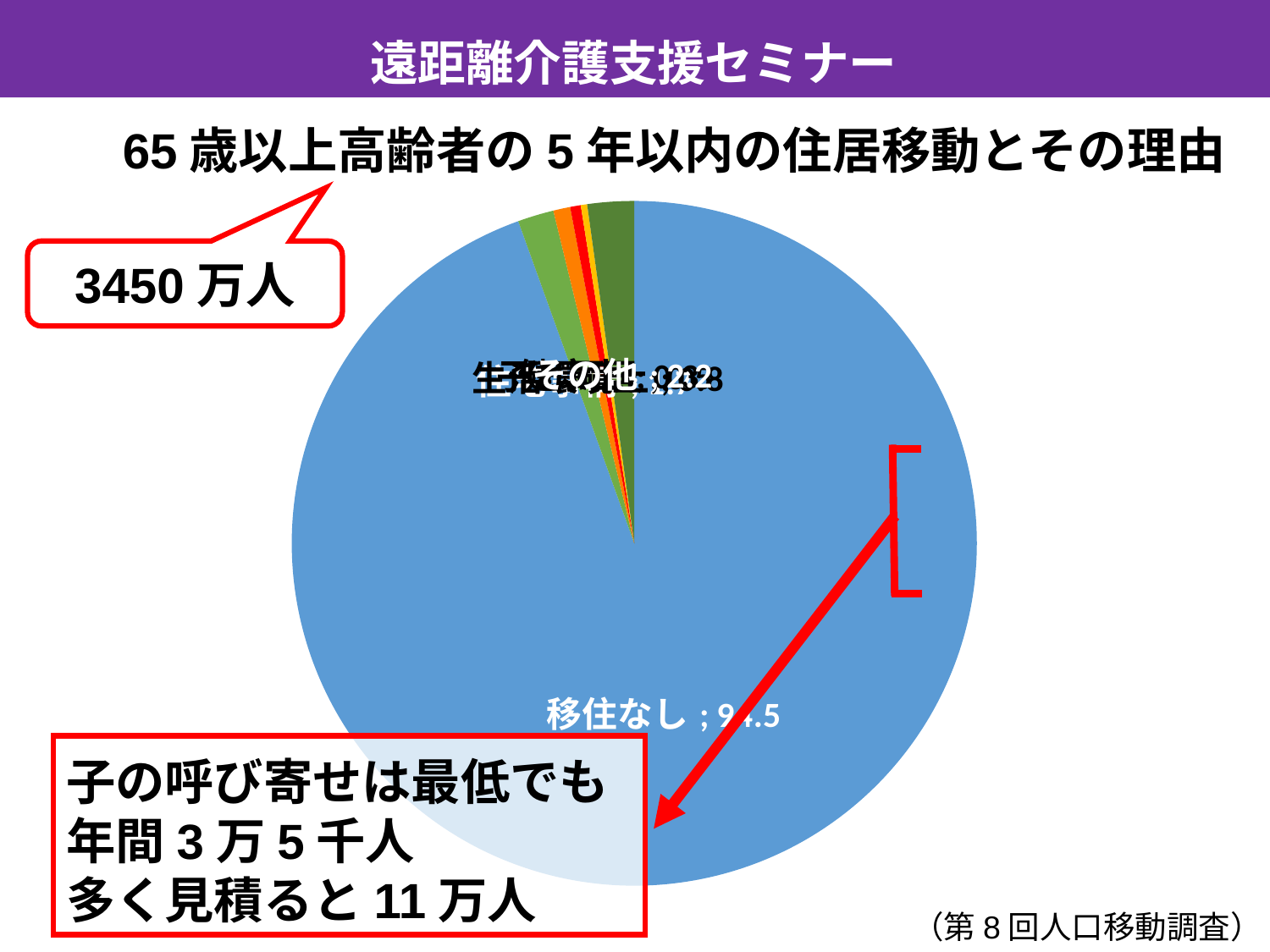

# 遠距離介護支援セミナー
65歳以上高齢者の5年以内の住居移動とその理由

[unsupported chart]

3450万人
子の呼び寄せは最低でも年間3万5千人
多く見積ると11万人
（第8回人口移動調査）